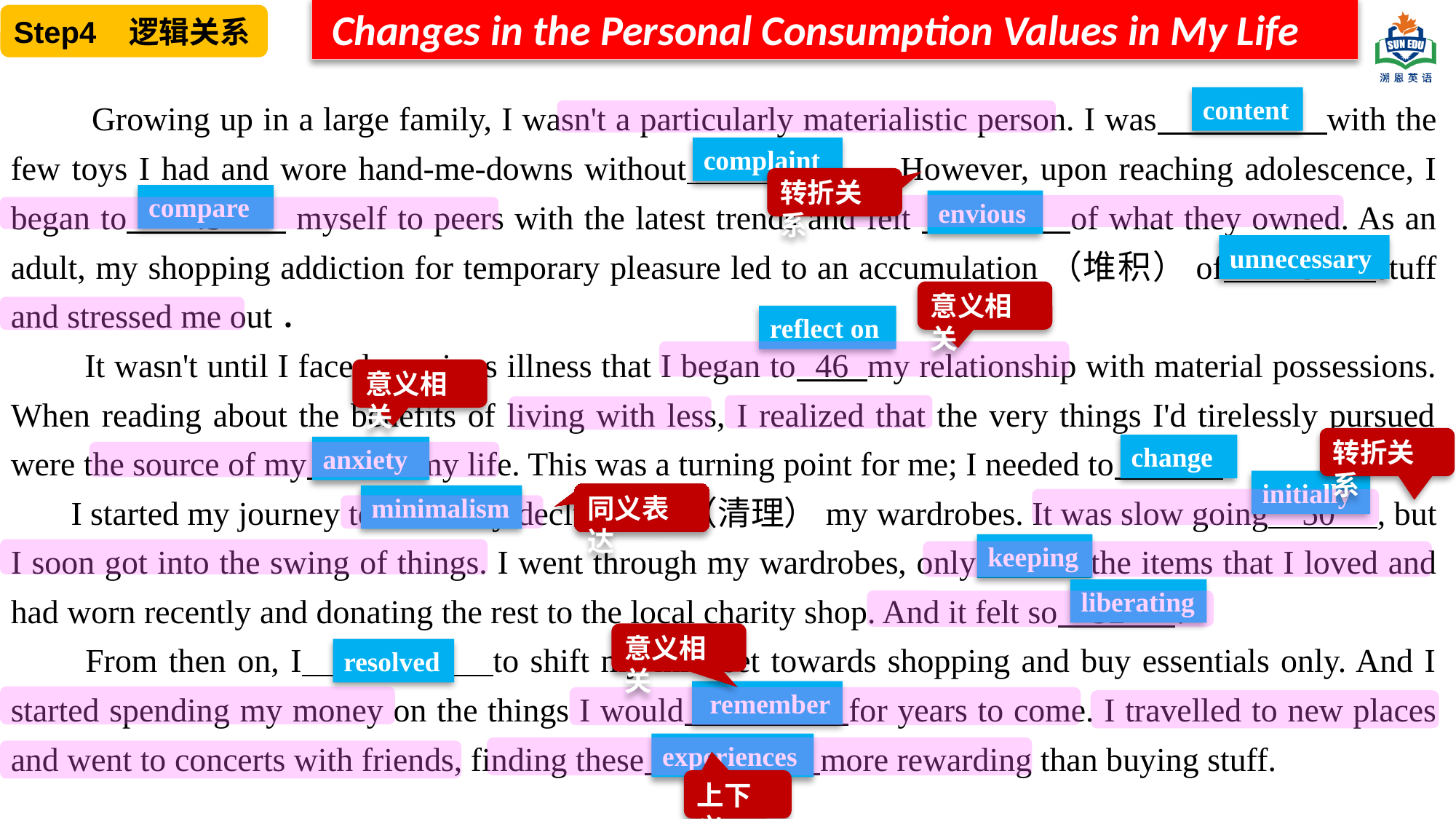

Changes in the Personal Consumption Values in My Life
Step4   逻辑关系
      Growing up in a large family, I wasn't a particularly materialistic person. I was         41     with the few toys I had and wore hand-me-downs without      42        . However, upon reaching adolescence, I began to      43       myself to peers with the latest trends and felt       44     of what they owned. As an adult, my shopping addiction for temporary pleasure led to an accumulation（堆积）of      45      stuff and stressed me out．
      It wasn't until I faced a serious illness that I began to  46  my relationship with material possessions. When reading about the benefits of living with less, I realized that the very things I'd tirelessly pursued were the source of my   47  in my life. This was a turning point for me; I needed to    48     .
     I started my journey to    49    by decluttering（清理）my wardrobes. It was slow going    50     , but I soon got into the swing of things. I went through my wardrobes, only    51    the items that I loved and had worn recently and donating the rest to the local charity shop. And it felt so    52      !
     From then on, I       53       to shift my mindset towards shopping and buy essentials only. And I started spending my money on the things I would       54      for years to come. I travelled to new places and went to concerts with friends, finding these         55        more rewarding than buying stuff.
content

complaint
转折关系
compare
envious

unnecessary
意义相关

reflect on

意义相关

转折关系
change
anxiety

initially
同义表达
minimalism

keeping

liberating

意义相关
resolved
 remember

experiences

上下义